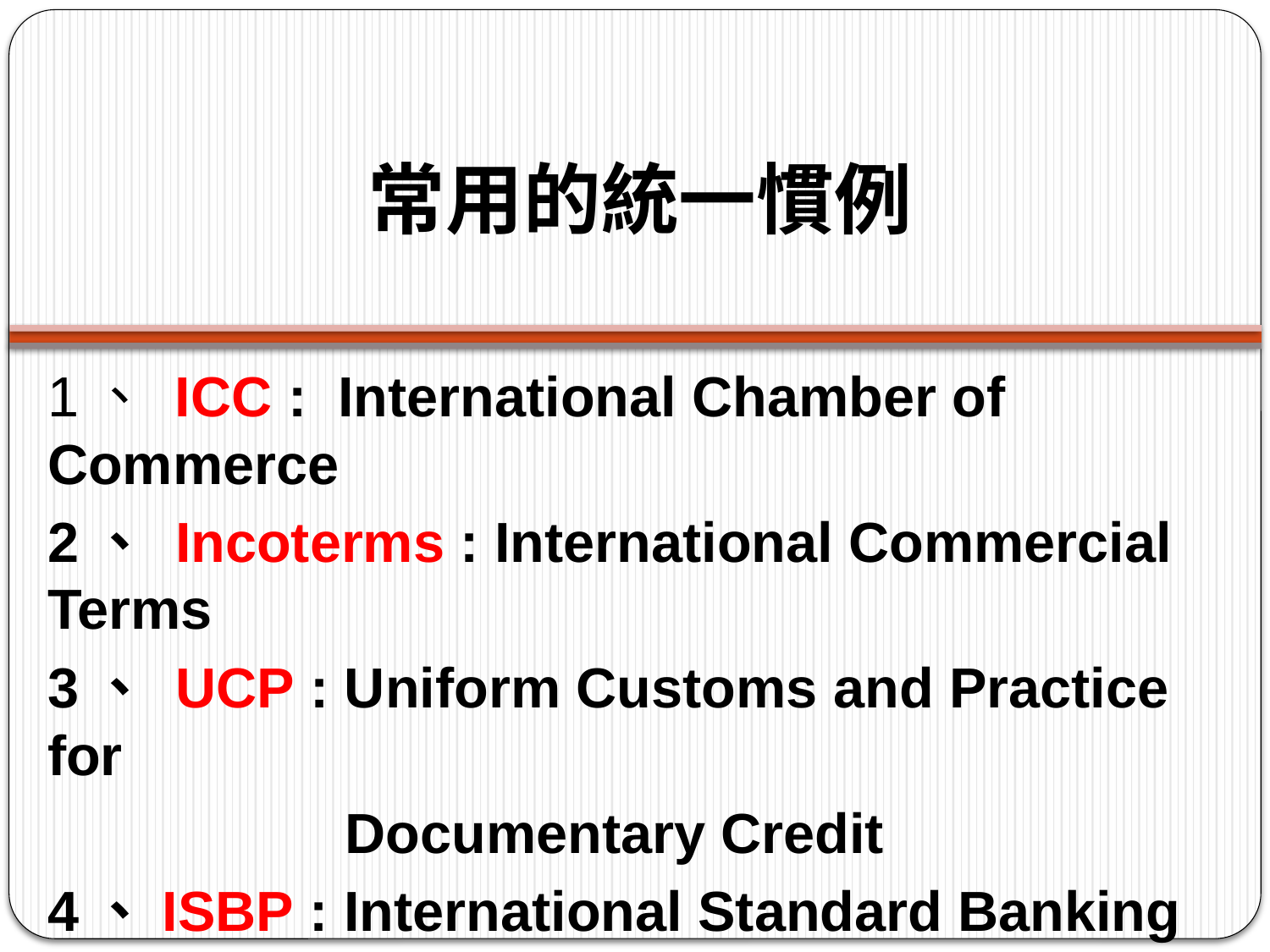

# 常用的統一慣例
1、 ICC :  International Chamber of Commerce
2、 Incoterms : International Commercial Terms
3、 UCP : Uniform Customs and Practice for
                   Documentary Credit
4、ISBP : International Standard Banking
                   Practice